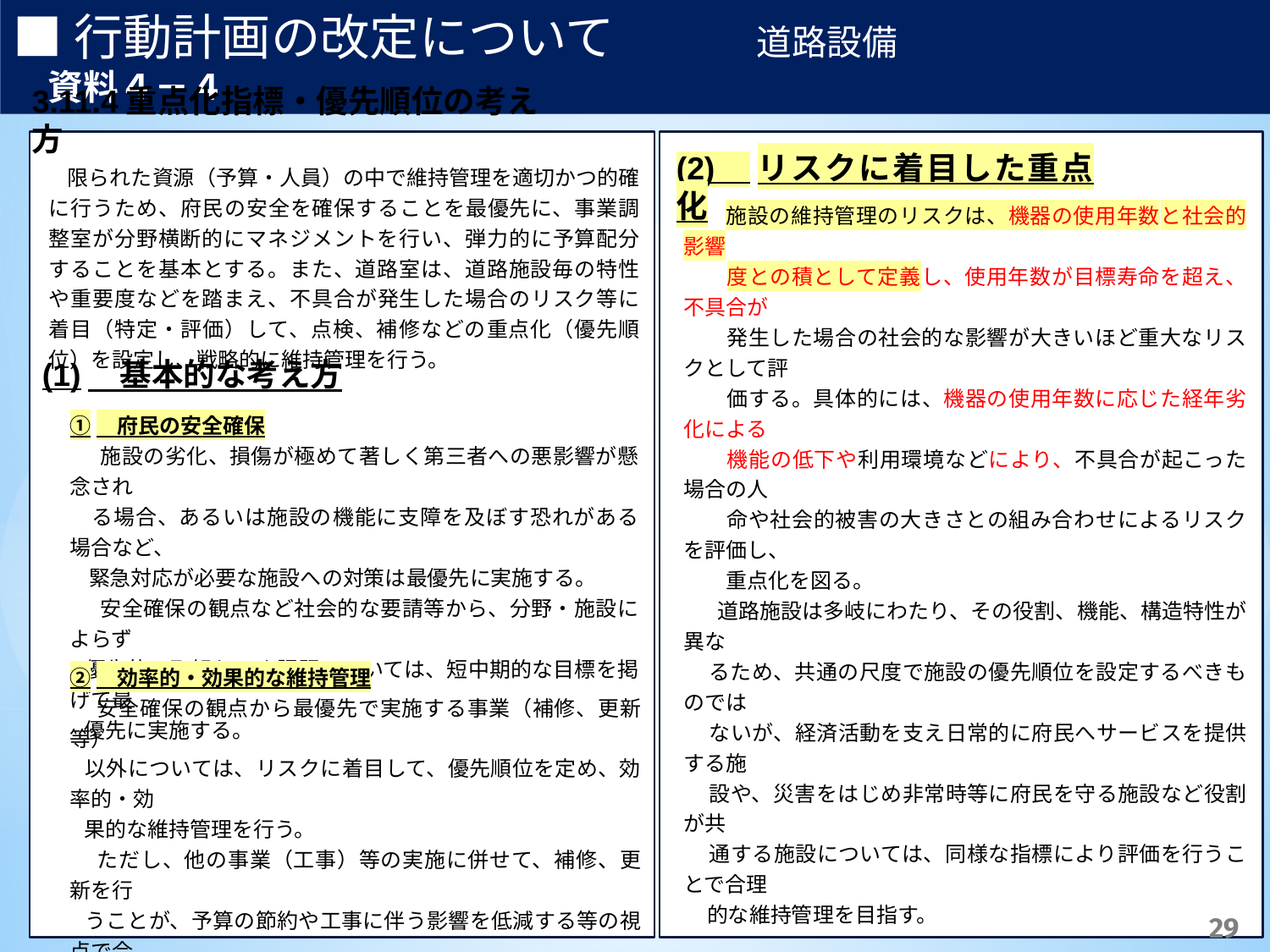

■行動計画の改定について　　　　道路設備　　　　　　　　　　　資料４－４
3.11.4重点化指標・優先順位の考え方
(1)　基本的な考え方
【補足】	体制は主に行っている実施主体を記載しており、これによらない場合もある。
※1	日常点検の頻度は当該路線により異なり、交通量2万台/日以上の路線では週2回、それ以外では週1回の頻度で実施。
※2	臨時的に行う緊急点検等は必要に応じて随意実施。

(2)   リスクに着目した重点化
限られた資源（予算・人員）の中で維持管理を適切かつ的確に行うため、府民の安全を確保することを最優先に、事業調整室が分野横断的にマネジメントを行い、弾力的に予算配分することを基本とする。また、道路室は、道路施設毎の特性や重要度などを踏まえ、不具合が発生した場合のリスク等に着目（特定・評価）して、点検、補修などの重点化（優先順位）を設定し、戦略的に維持管理を行う。
       施設の維持管理のリスクは、機器の使用年数と社会的影響
　　度との積として定義し、使用年数が目標寿命を超え、不具合が
　　発生した場合の社会的な影響が大きいほど重大なリスクとして評
　　価する。具体的には、機器の使用年数に応じた経年劣化による
　　機能の低下や利用環境などにより、不具合が起こった場合の人
　　命や社会的被害の大きさとの組み合わせによるリスクを評価し、
　　重点化を図る。
      道路施設は多岐にわたり、その役割、機能、構造特性が異な
    るため、共通の尺度で施設の優先順位を設定するべきものでは
    ないが、経済活動を支え日常的に府民へサービスを提供する施
    設や、災害をはじめ非常時等に府民を守る施設など役割が共
    通する施設については、同様な指標により評価を行うことで合理
    的な維持管理を目指す。
(1)　基本的な考え方
①　府民の安全確保
     施設の劣化、損傷が極めて著しく第三者への悪影響が懸念され
   る場合、あるいは施設の機能に支障を及ぼす恐れがある場合など、
   緊急対応が必要な施設への対策は最優先に実施する。
     安全確保の観点など社会的な要請等から、分野・施設によらず
  優先的に取組むべき課題については、短中期的な目標を掲げて最
  優先に実施する。
②　効率的・効果的な維持管理
    安全確保の観点から最優先で実施する事業（補修、更新等）
  以外については、リスクに着目して、優先順位を定め、効率的・効
  果的な維持管理を行う。
    ただし、他の事業（工事）等の実施に併せて、補修、更新を行
  うことが、予算の節約や工事に伴う影響を低減する等の視点で合
  理的である場合には、総合的に判断するなど柔軟に対応する。

29